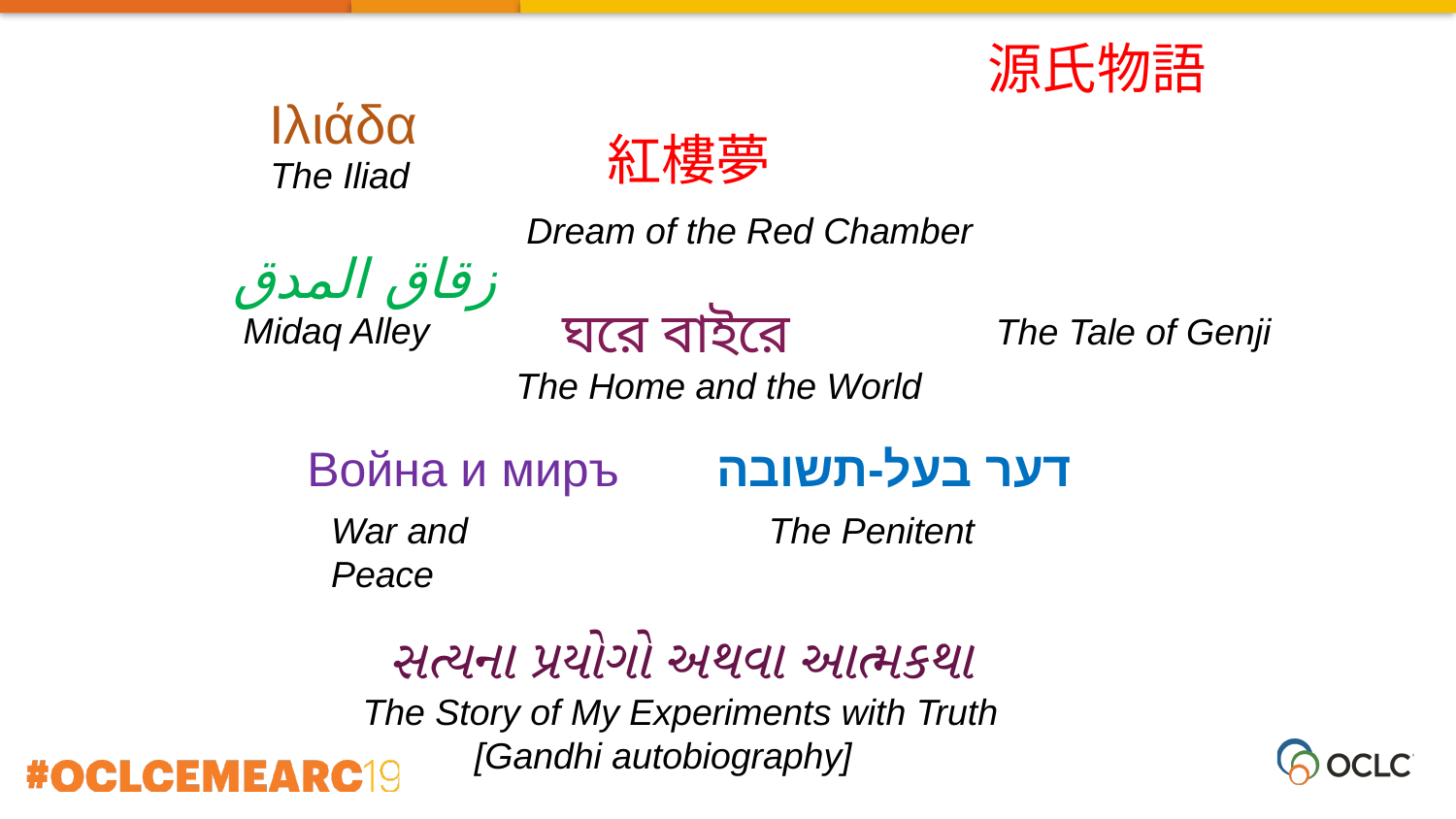

源氏物語
Ιλιάδα
紅樓夢
The Iliad
Dream of the Red Chamber
زقاق المدق
ঘরে বাইরে
Midaq Alley
The Tale of Genji
The Home and the World
Война и миръ
דער בעל-תשובה
War and Peace
The Penitent
સત્યના પ્રયોગો અથવા આત્મકથા
The Story of My Experiments with Truth
           [Gandhi autobiography]